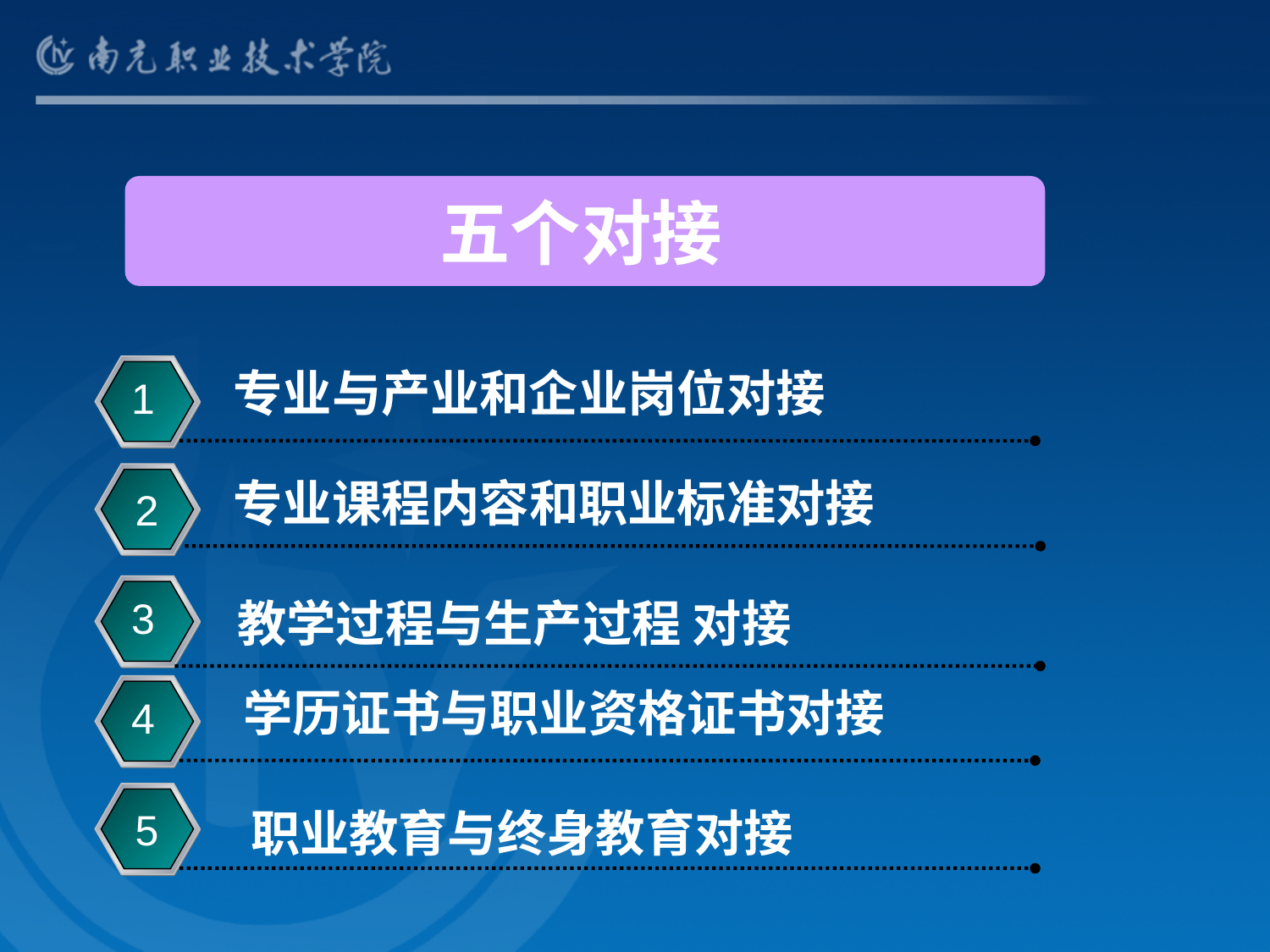

五个对接

专业与产业和企业岗位对接
1

专业课程内容和职业标准对接
2

3
教学过程与生产过程 对接

学历证书与职业资格证书对接
4

职业教育与终身教育对接
5